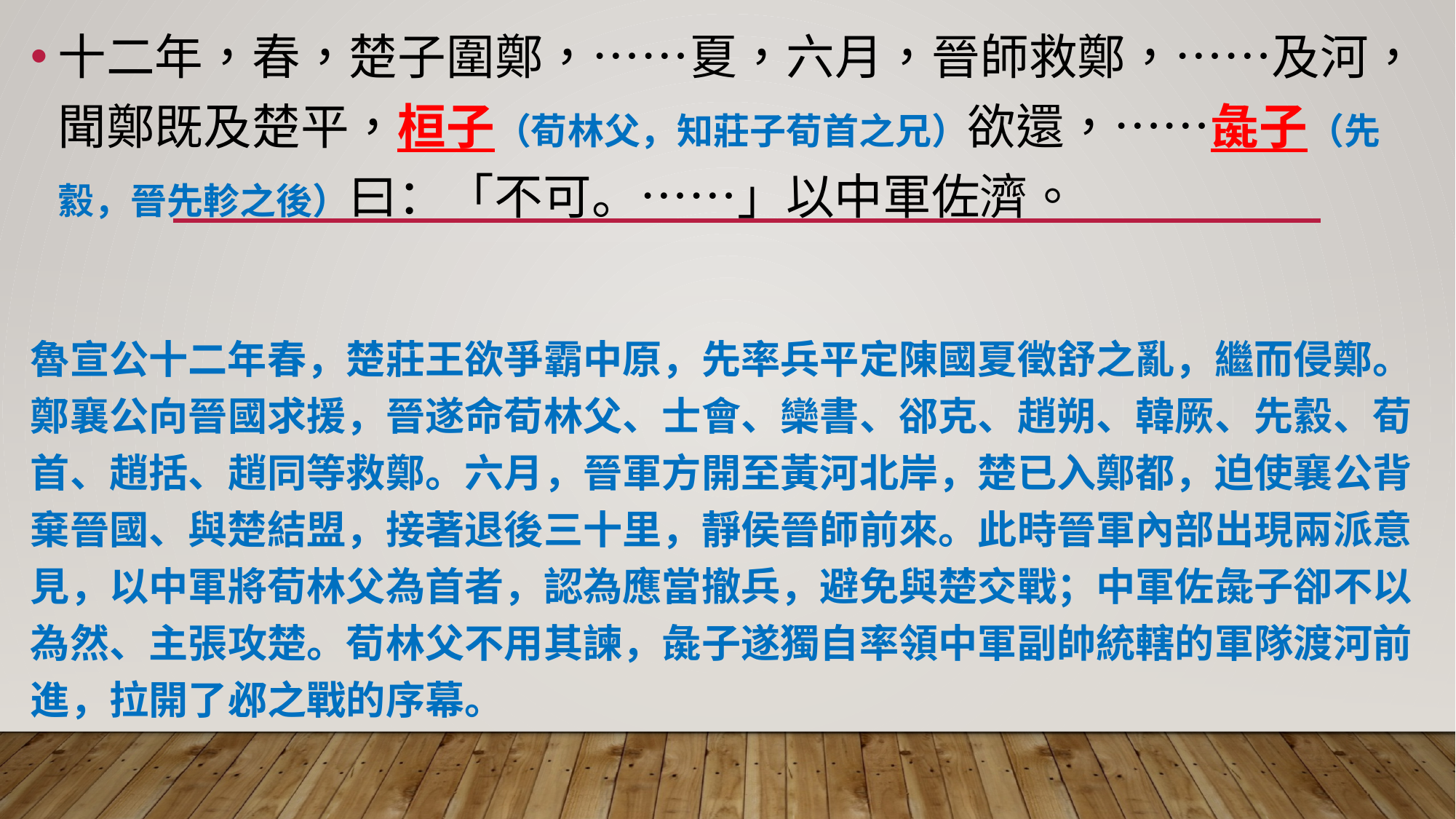

十二年，春，楚子圍鄭，……夏，六月，晉師救鄭，……及河，聞鄭既及楚平，桓子（荀林父，知莊子荀首之兄）欲還，……彘子（先縠，晉先軫之後）曰：「不可。……」以中軍佐濟。

魯宣公十二年春，楚莊王欲爭霸中原，先率兵平定陳國夏徵舒之亂，繼而侵鄭。鄭襄公向晉國求援，晉遂命荀林父、士會、欒書、郤克、趙朔、韓厥、先縠、荀首、趙括、趙同等救鄭。六月，晉軍方開至黃河北岸，楚已入鄭都，迫使襄公背棄晉國、與楚結盟，接著退後三十里，靜侯晉師前來。此時晉軍內部出現兩派意見，以中軍將荀林父為首者，認為應當撤兵，避免與楚交戰；中軍佐彘子卻不以為然、主張攻楚。荀林父不用其諫，彘子遂獨自率領中軍副帥統轄的軍隊渡河前進，拉開了邲之戰的序幕。